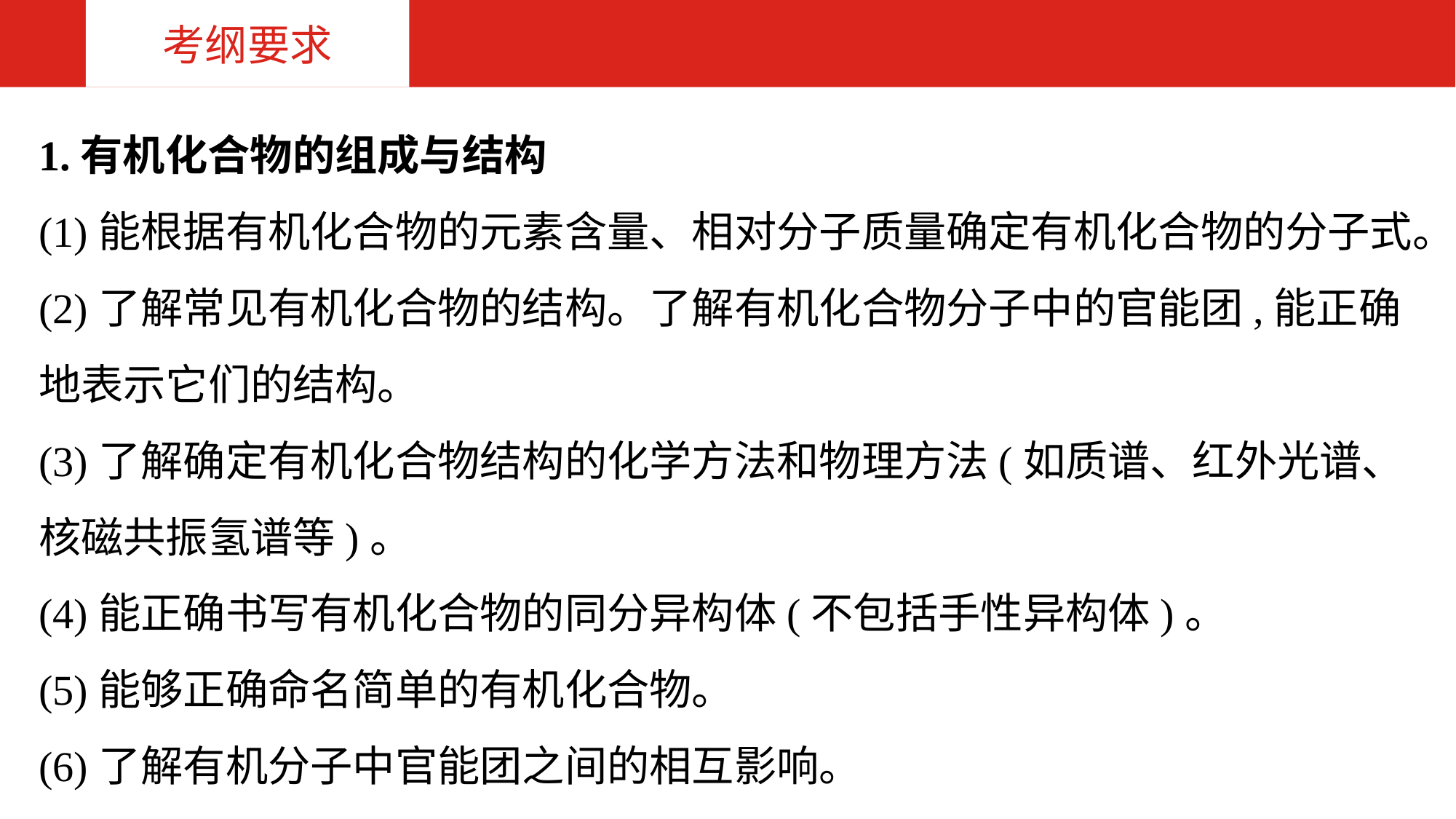

考纲要求
1.有机化合物的组成与结构
(1)能根据有机化合物的元素含量、相对分子质量确定有机化合物的分子式。
(2)了解常见有机化合物的结构。了解有机化合物分子中的官能团,能正确地表示它们的结构。
(3)了解确定有机化合物结构的化学方法和物理方法(如质谱、红外光谱、核磁共振氢谱等)。
(4)能正确书写有机化合物的同分异构体(不包括手性异构体)。
(5)能够正确命名简单的有机化合物。
(6)了解有机分子中官能团之间的相互影响。